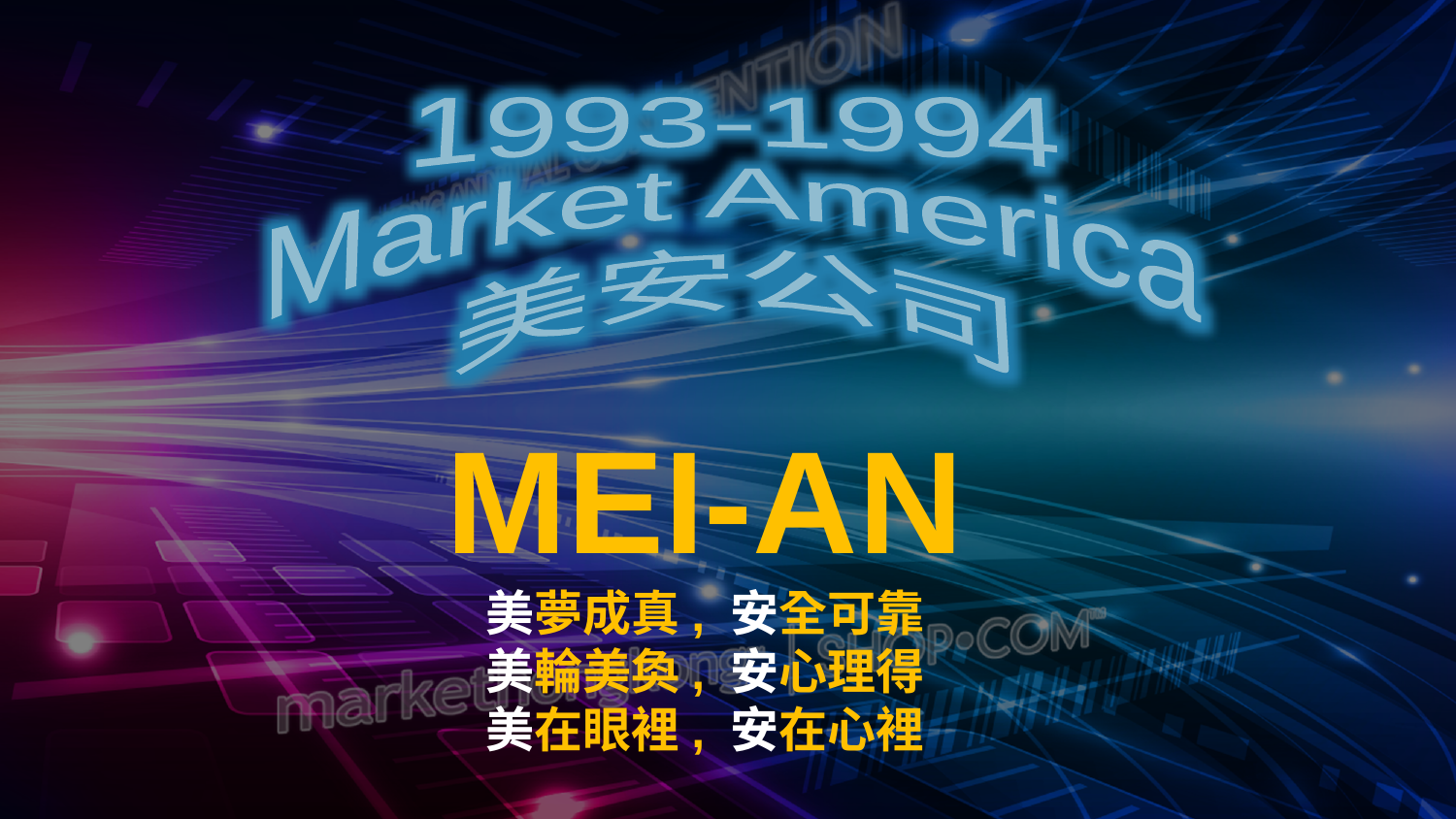

1993-1994
Market America
美安公司
MEI-AN
美夢成真, 安全可靠
美輪美奐, 安心理得
美在眼裡, 安在心裡